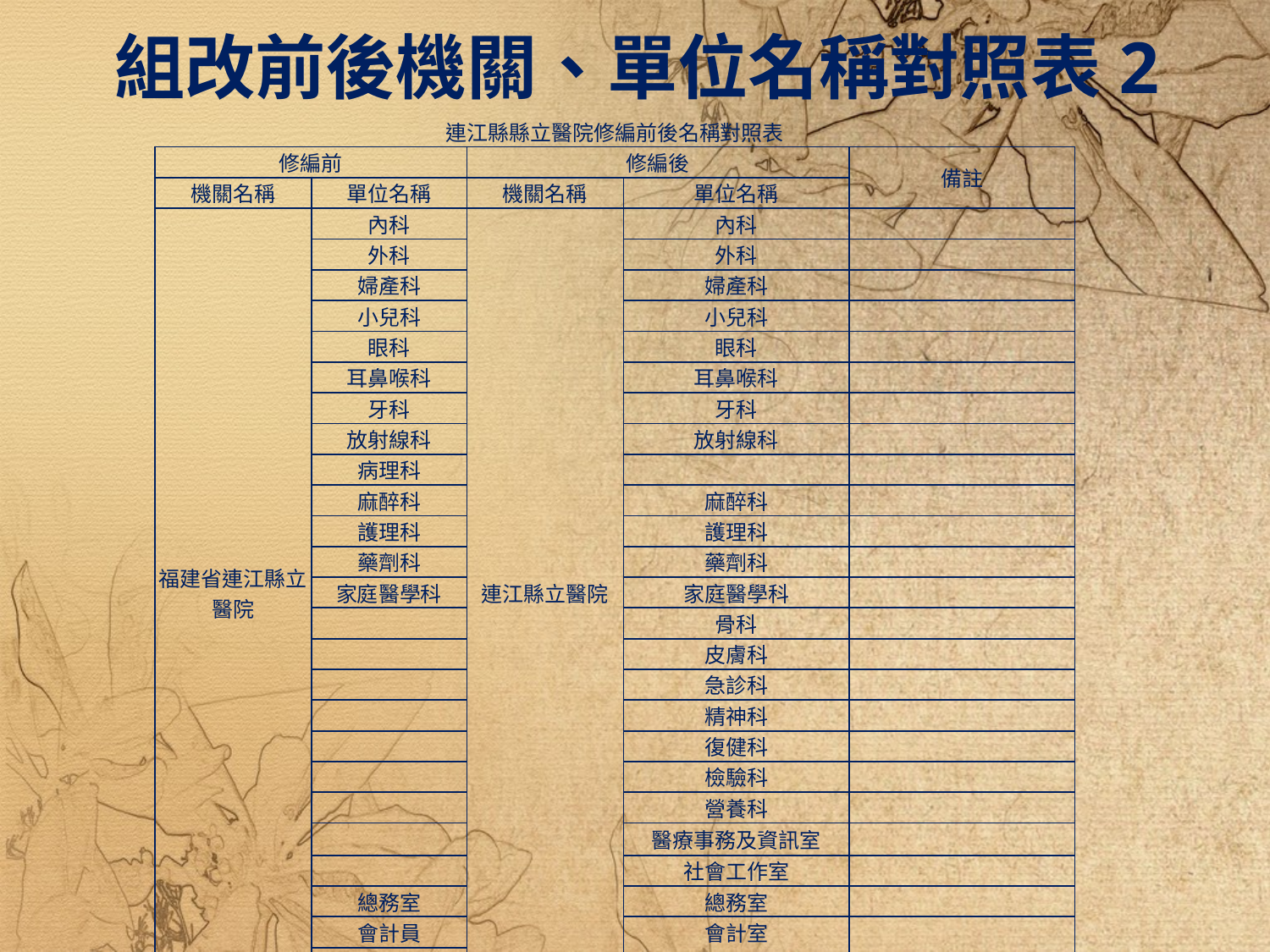

組改前後機關、單位名稱對照表2
| 連江縣縣立醫院修編前後名稱對照表 |  |  |  |  |
| --- | --- | --- | --- | --- |
| 修編前 |  | 修編後 |  | 備註 |
| 機關名稱 | 單位名稱 | 機關名稱 | 單位名稱 |  |
| 福建省連江縣立醫院 | 內科 | 連江縣立醫院 | 內科 |  |
|  | 外科 |  | 外科 |  |
|  | 婦產科 |  | 婦產科 |  |
|  | 小兒科 |  | 小兒科 |  |
|  | 眼科 |  | 眼科 |  |
|  | 耳鼻喉科 |  | 耳鼻喉科 |  |
|  | 牙科 |  | 牙科 |  |
|  | 放射線科 |  | 放射線科 |  |
|  | 病理科 |  |  |  |
|  | 麻醉科 |  | 麻醉科 |  |
|  | 護理科 |  | 護理科 |  |
|  | 藥劑科 |  | 藥劑科 |  |
|  | 家庭醫學科 |  | 家庭醫學科 |  |
|  |  |  | 骨科 |  |
|  |  |  | 皮膚科 |  |
|  |  |  | 急診科 |  |
|  |  |  | 精神科 |  |
|  |  |  | 復健科 |  |
|  |  |  | 檢驗科 |  |
|  |  |  | 營養科 |  |
|  |  |  | 醫療事務及資訊室 |  |
|  |  |  | 社會工作室 |  |
|  | 總務室 |  | 總務室 |  |
|  | 會計員 |  | 會計室 |  |
|  |  |  | 人事室 |  |
|  | 人事管理員 |  |  |  |